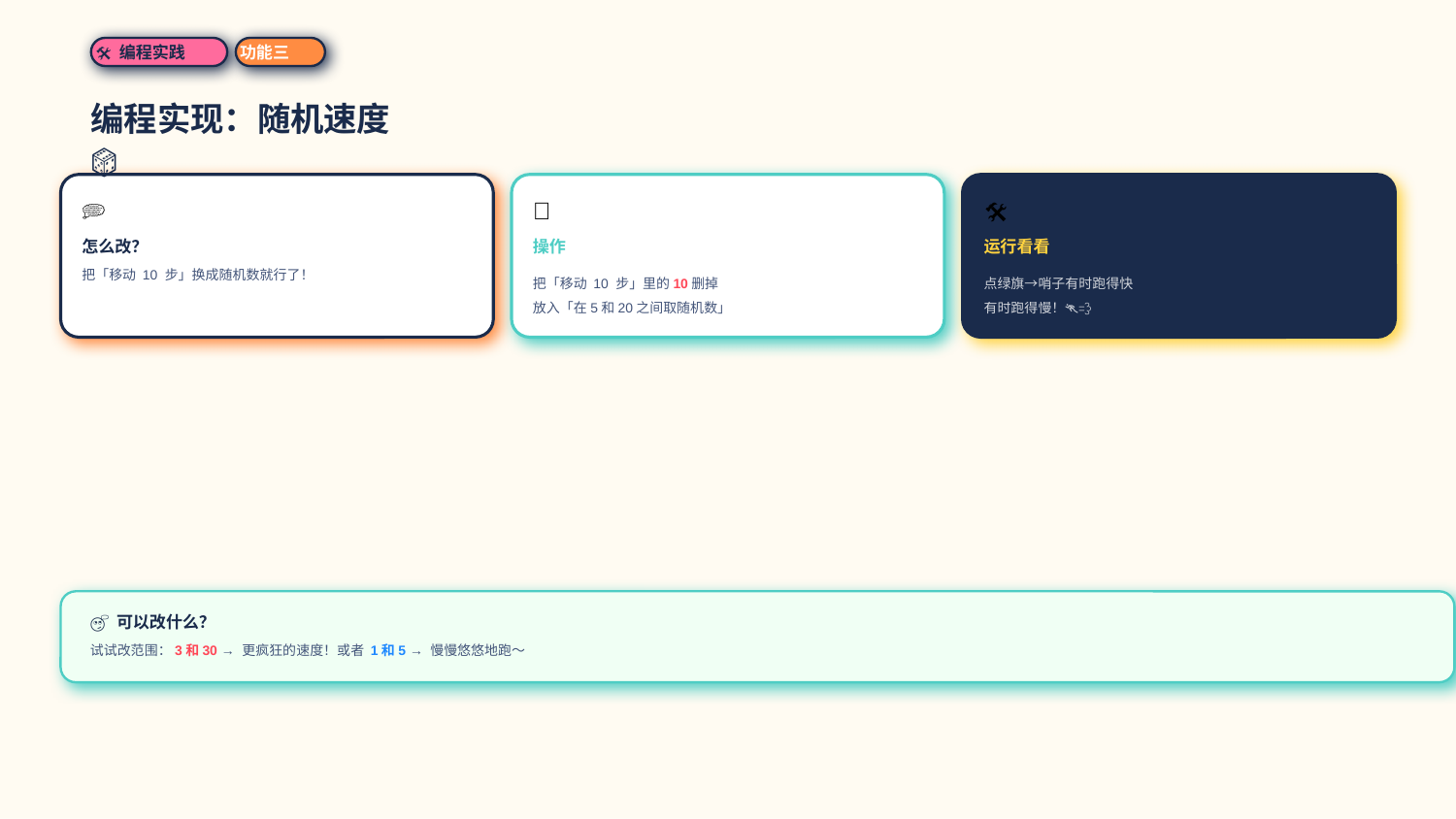

🛠 编程实践
功能三
编程实现：随机速度 🎲

💭
🧩
🛠
怎么改？
操作
运行看看
把「移动 10 步」换成随机数就行了！
把「移动 10 步」里的10删掉
放入「在5和20之间取随机数」
点绿旗→哨子有时跑得快
有时跑得慢！🏃💨

🤔 可以改什么？
试试改范围：3和30 → 更疯狂的速度！或者 1和5 → 慢慢悠悠地跑～